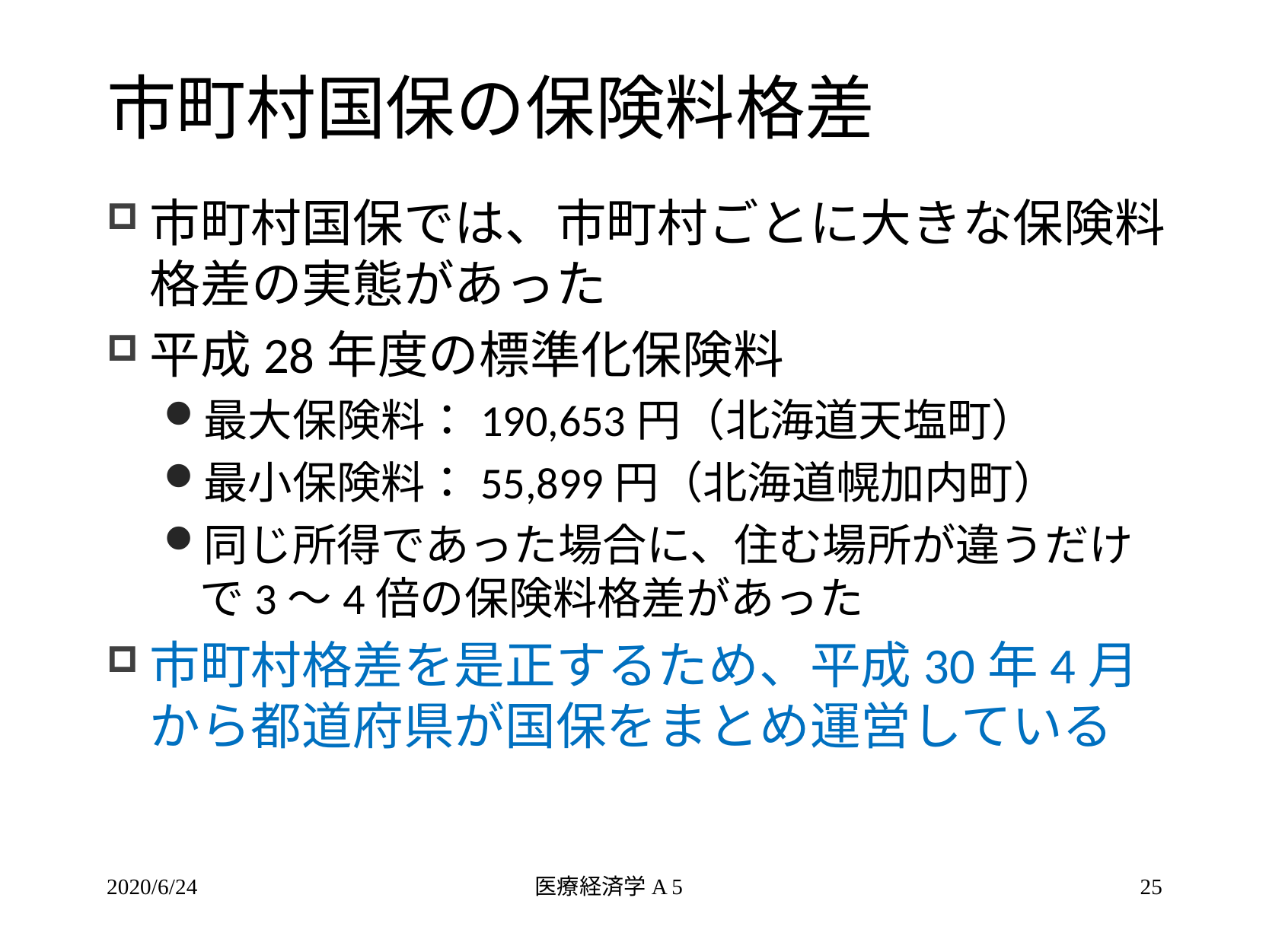

# 市町村国保の保険料格差
市町村国保では、市町村ごとに大きな保険料
格差の実態があった
平成28年度の標準化保険料
最大保険料：190,653円（北海道天塩町）
最小保険料：55,899円（北海道幌加内町）
同じ所得であった場合に、住む場所が違うだけで3～4倍の保険料格差があった
市町村格差を是正するため、平成30年4月から都道府県が国保をまとめ運営している
2020/6/24
医療経済学A 5
25